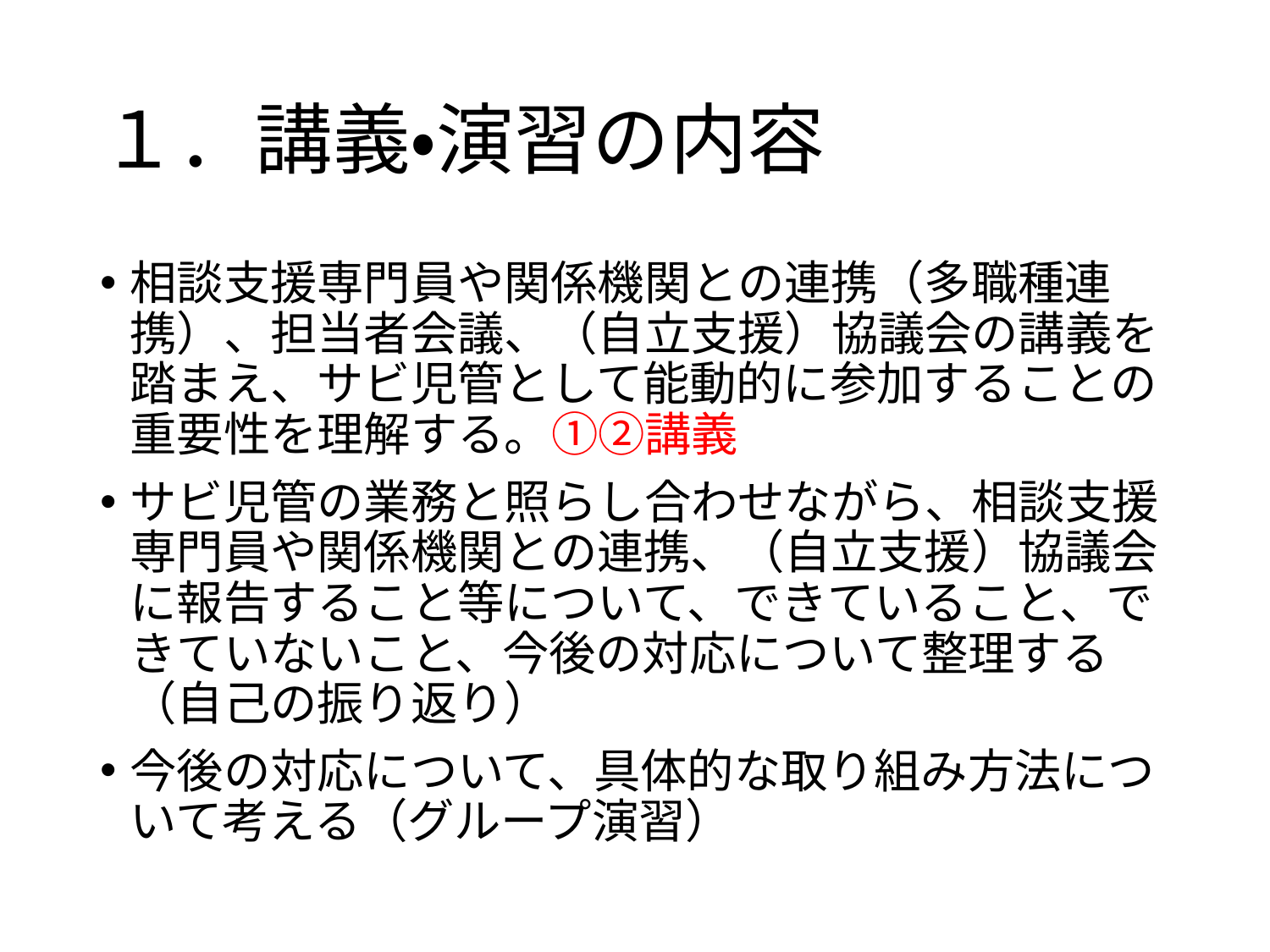

# １．講義・演習の内容
相談支援専門員や関係機関との連携（多職種連携）、担当者会議、（自立支援）協議会の講義を踏まえ、サビ児管として能動的に参加することの重要性を理解する。①②講義
サビ児管の業務と照らし合わせながら、相談支援専門員や関係機関との連携、（自立支援）協議会に報告すること等について、できていること、できていないこと、今後の対応について整理する（自己の振り返り）
今後の対応について、具体的な取り組み方法について考える（グループ演習）